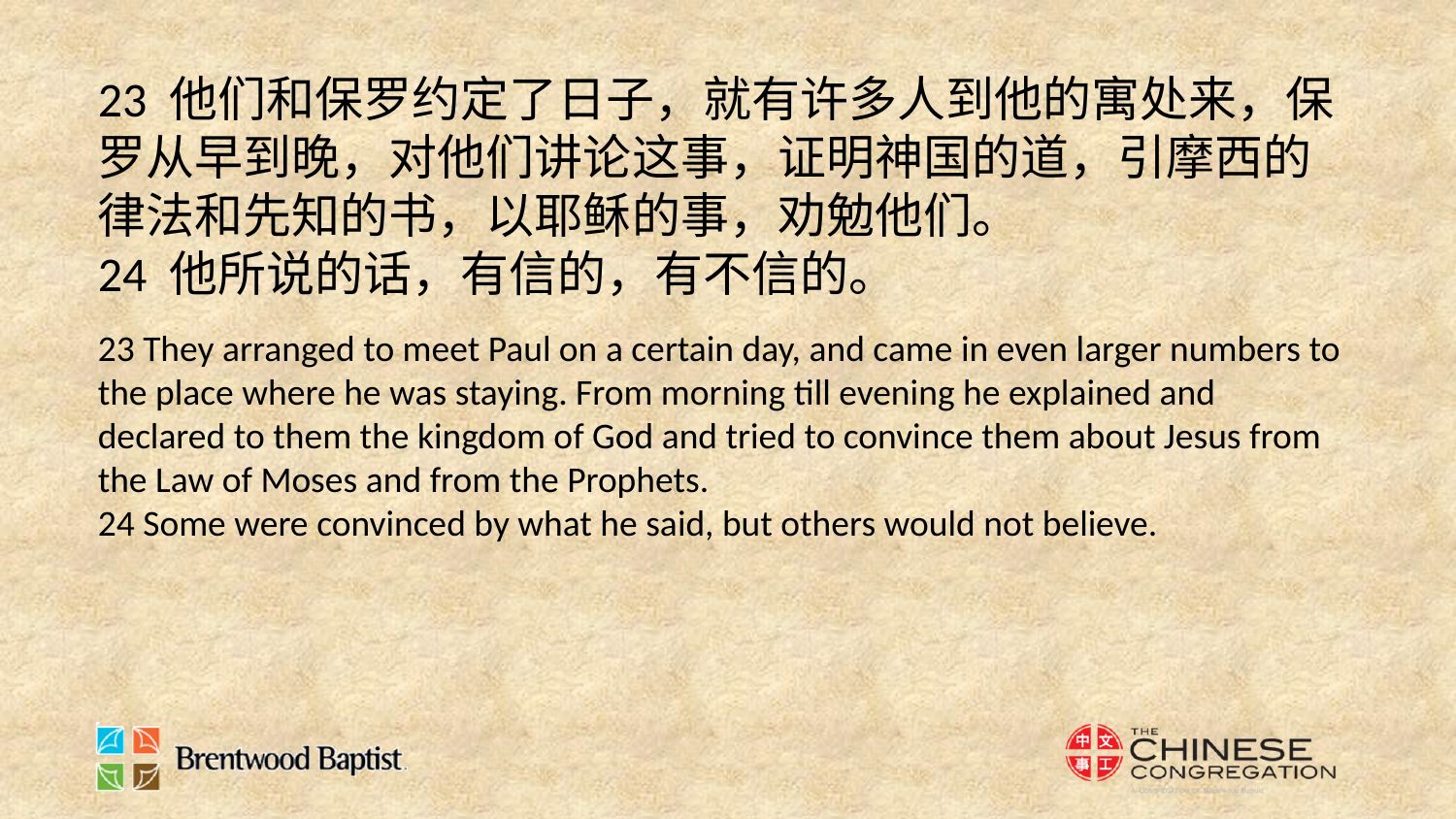

23 他们和保罗约定了日子，就有许多人到他的寓处来，保罗从早到晚，对他们讲论这事，证明神国的道，引摩西的律法和先知的书，以耶稣的事，劝勉他们。
24 他所说的话，有信的，有不信的。

23 They arranged to meet Paul on a certain day, and came in even larger numbers to the place where he was staying. From morning till evening he explained and declared to them the kingdom of God and tried to convince them about Jesus from the Law of Moses and from the Prophets.
24 Some were convinced by what he said, but others would not believe.